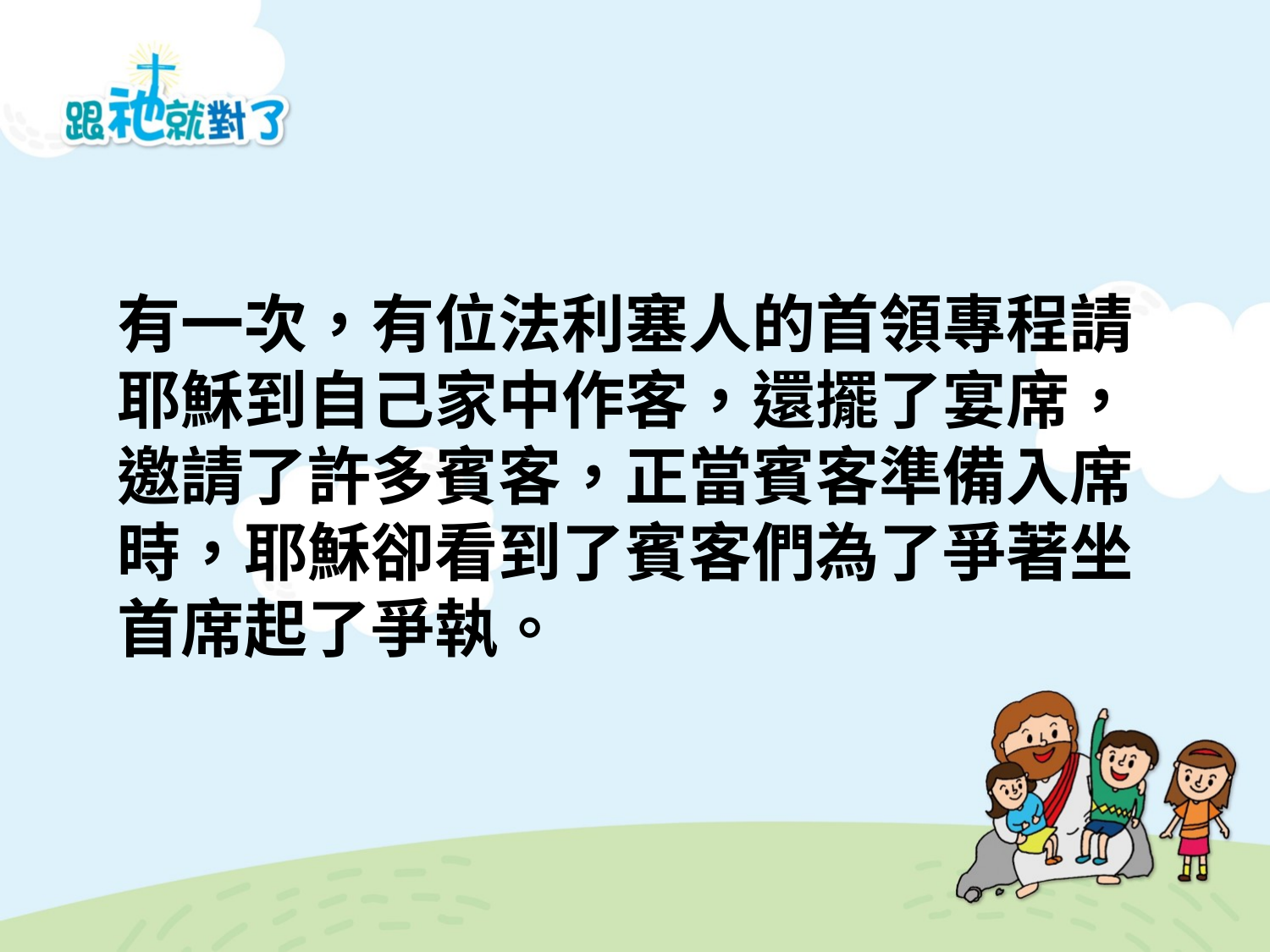

有一次，有位法利塞人的首領專程請耶穌到自己家中作客，還擺了宴席，邀請了許多賓客，正當賓客準備入席時，耶穌卻看到了賓客們為了爭著坐首席起了爭執。